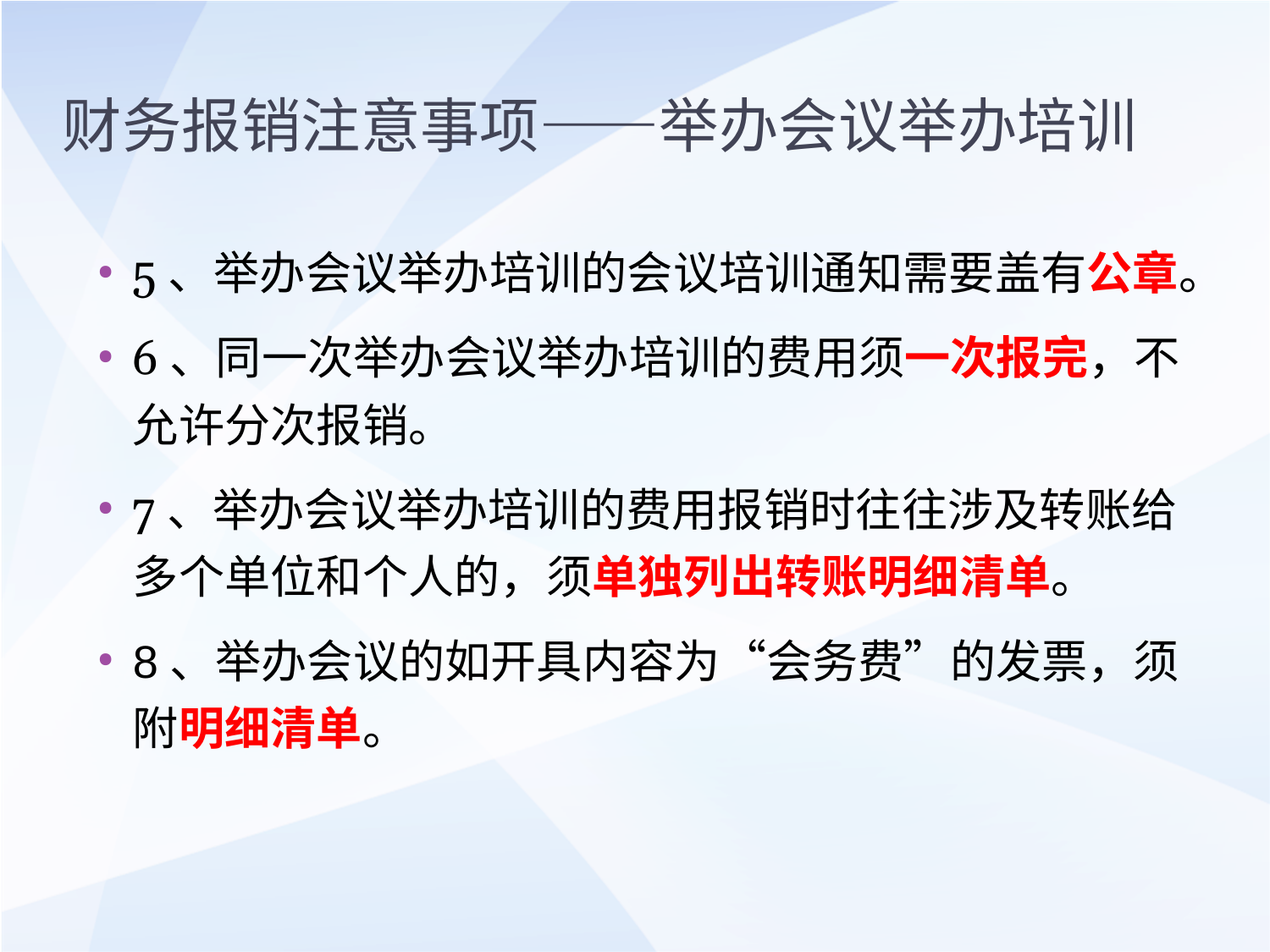

财务报销注意事项——举办会议举办培训
5、举办会议举办培训的会议培训通知需要盖有公章。
6、同一次举办会议举办培训的费用须一次报完，不允许分次报销。
7、举办会议举办培训的费用报销时往往涉及转账给多个单位和个人的，须单独列出转账明细清单。
8、举办会议的如开具内容为“会务费”的发票，须附明细清单。